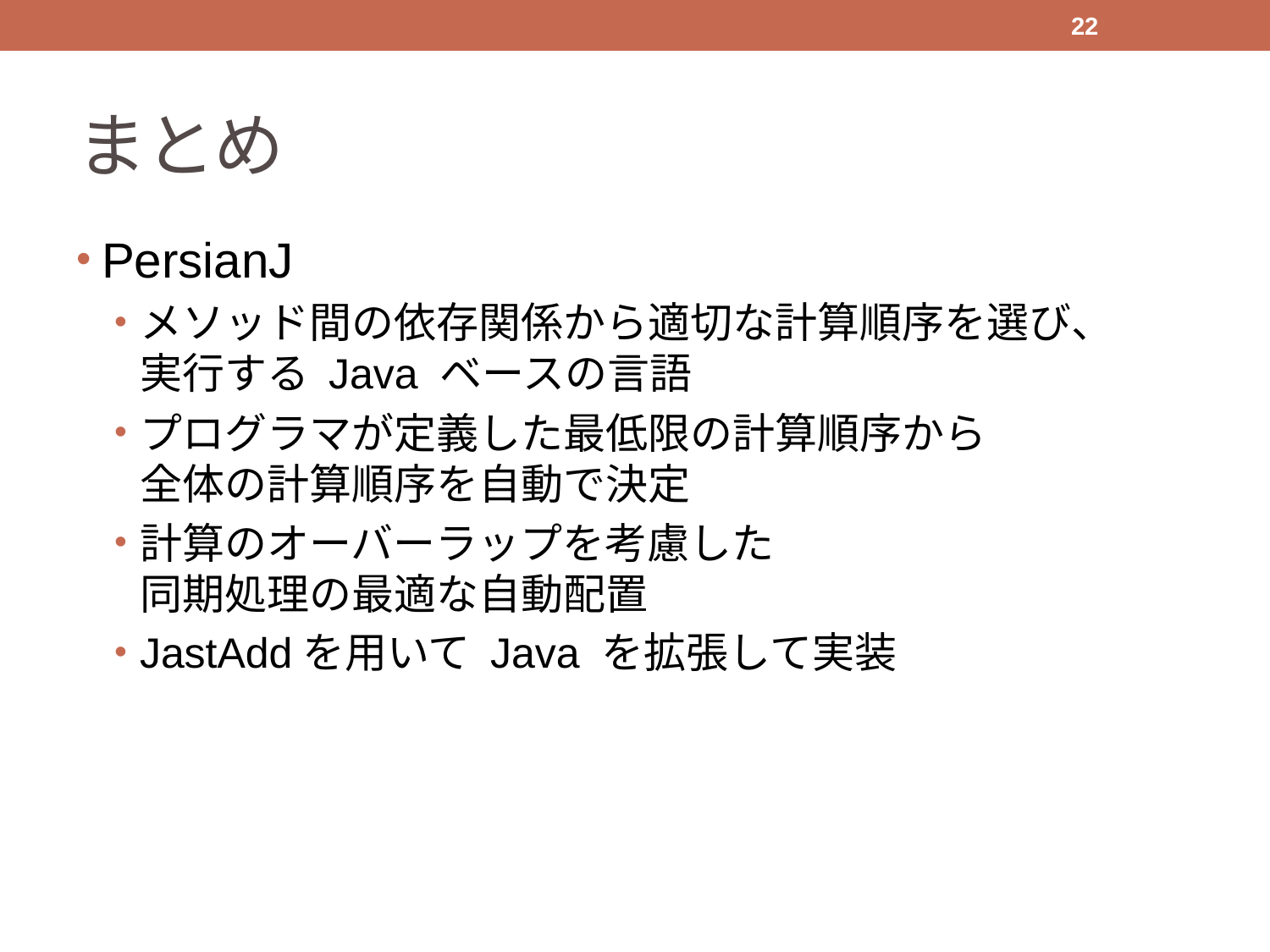

22
# まとめ
PersianJ
メソッド間の依存関係から適切な計算順序を選び、
実行する Java ベースの言語
プログラマが定義した最低限の計算順序から
全体の計算順序を自動で決定
計算のオーバーラップを考慮した
同期処理の最適な自動配置
JastAddを用いて Java を拡張して実装